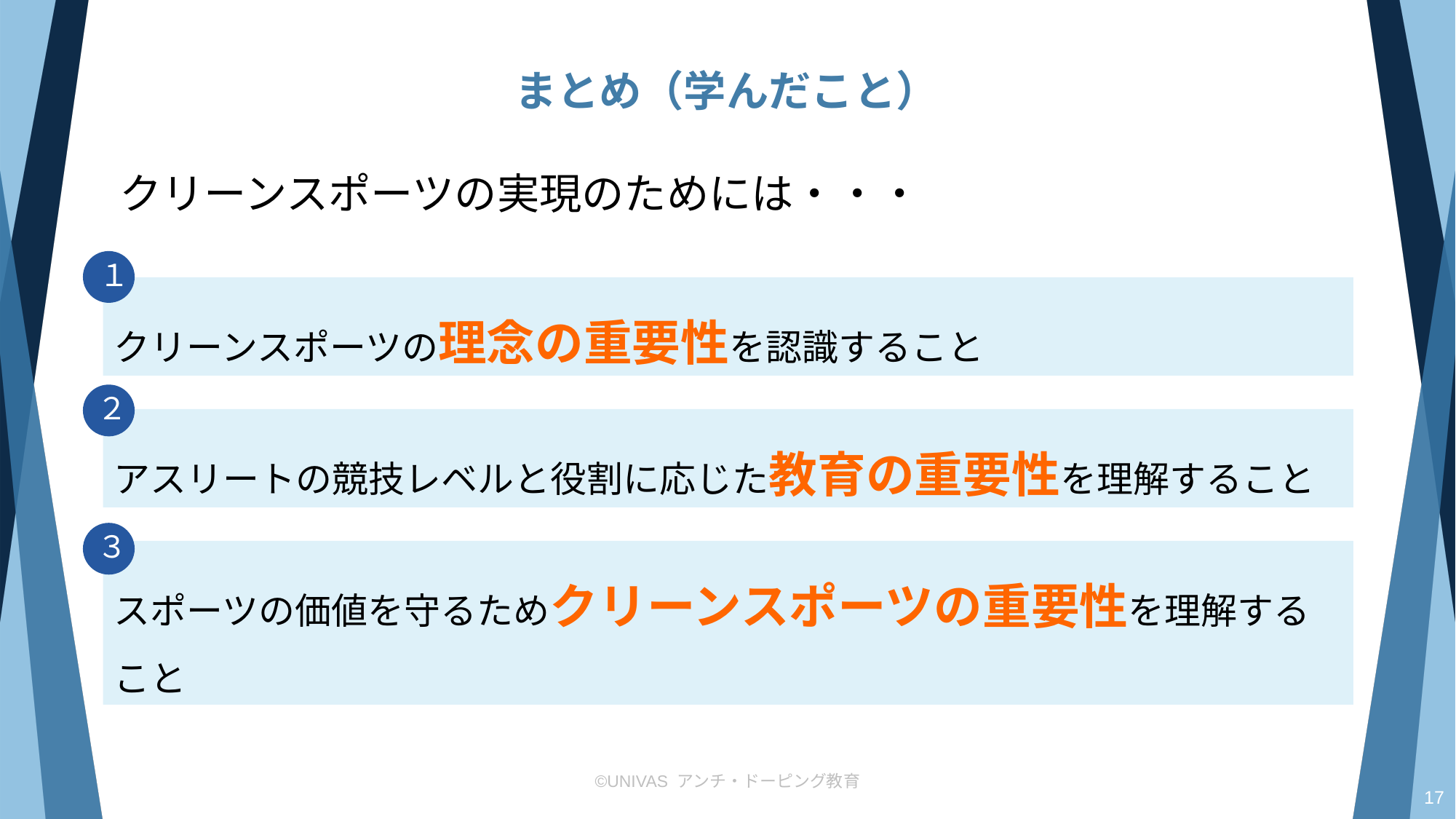

まとめ（学んだこと）
クリーンスポーツの実現のためには・・・
１

クリーンスポーツの理念の重要性を認識すること
２

アスリートの競技レベルと役割に応じた教育の重要性を理解すること
３

スポーツの価値を守るためクリーンスポーツの重要性を理解すること
©UNIVAS アンチ・ドーピング教育
17